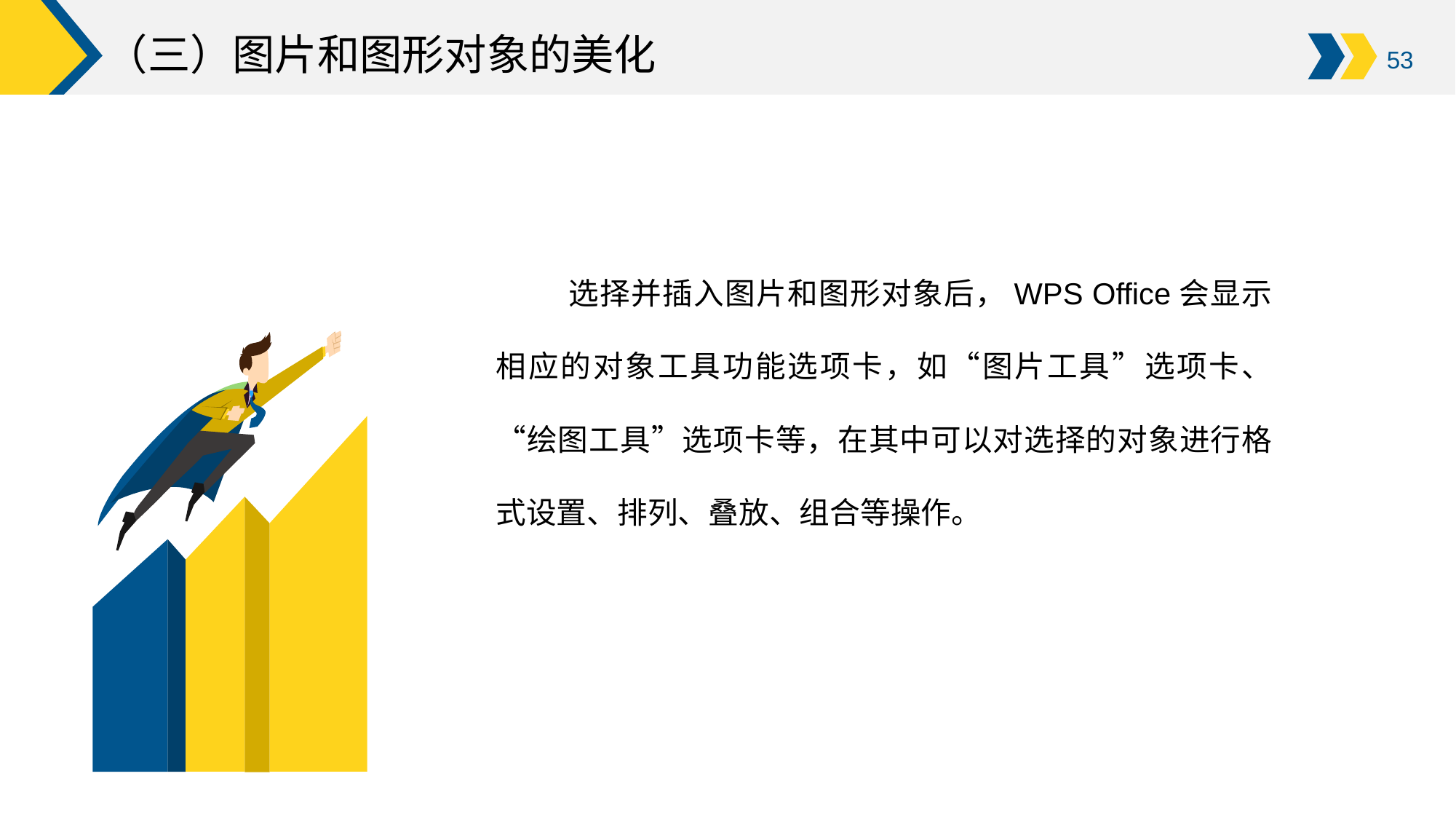

# （三）图片和图形对象的美化
选择并插入图片和图形对象后，WPS Office会显示相应的对象工具功能选项卡，如“图片工具”选项卡、“绘图工具”选项卡等，在其中可以对选择的对象进行格式设置、排列、叠放、组合等操作。